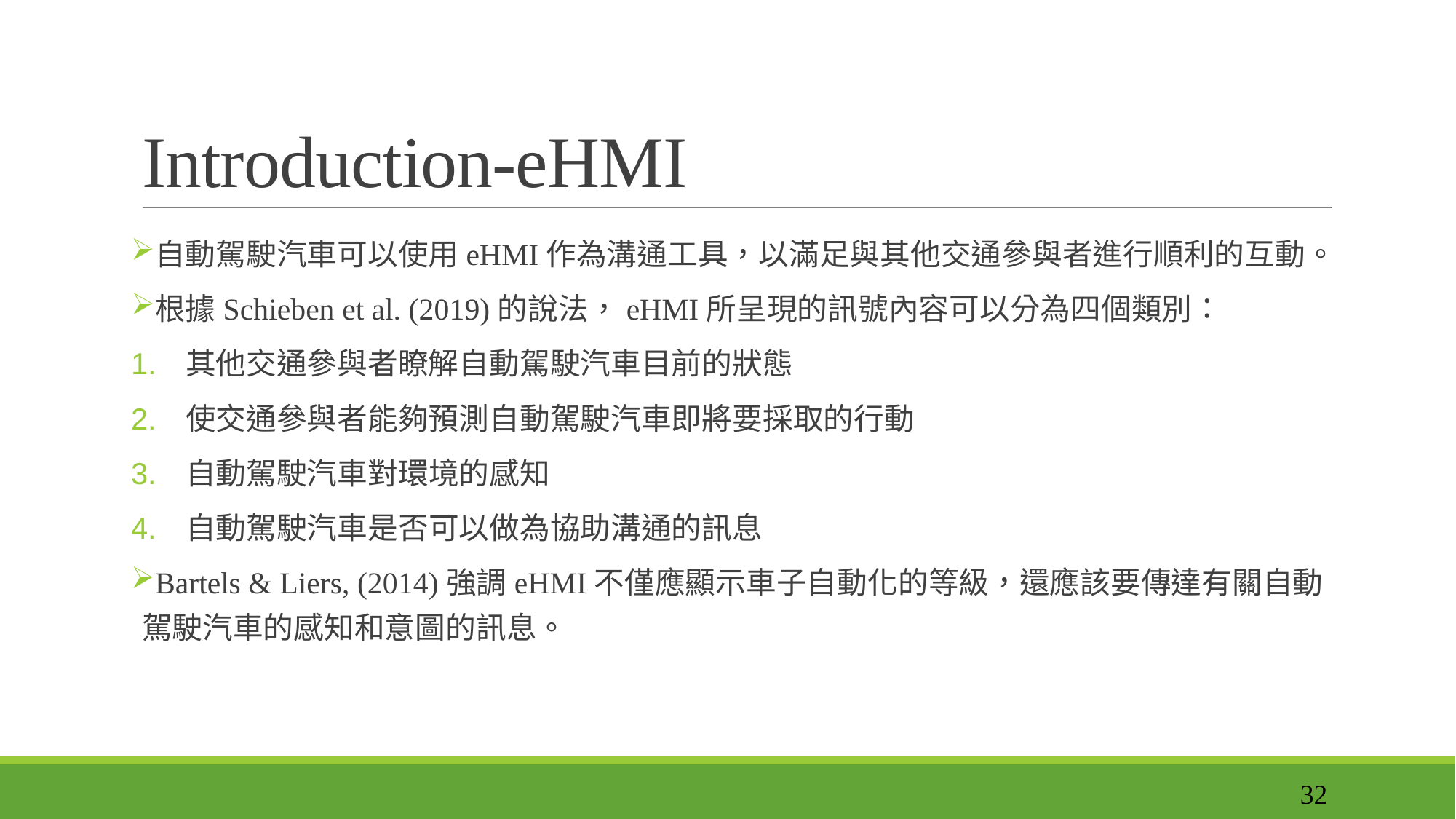

# Introduction-eHMI
自動駕駛汽車可以使用eHMI作為溝通工具，以滿足與其他交通參與者進行順利的互動。
根據Schieben et al. (2019)的說法，eHMI所呈現的訊號內容可以分為四個類別：
其他交通參與者瞭解自動駕駛汽車目前的狀態
使交通參與者能夠預測自動駕駛汽車即將要採取的行動
自動駕駛汽車對環境的感知
自動駕駛汽車是否可以做為協助溝通的訊息
Bartels & Liers, (2014)強調eHMI不僅應顯示車子自動化的等級，還應該要傳達有關自動駕駛汽車的感知和意圖的訊息。

32